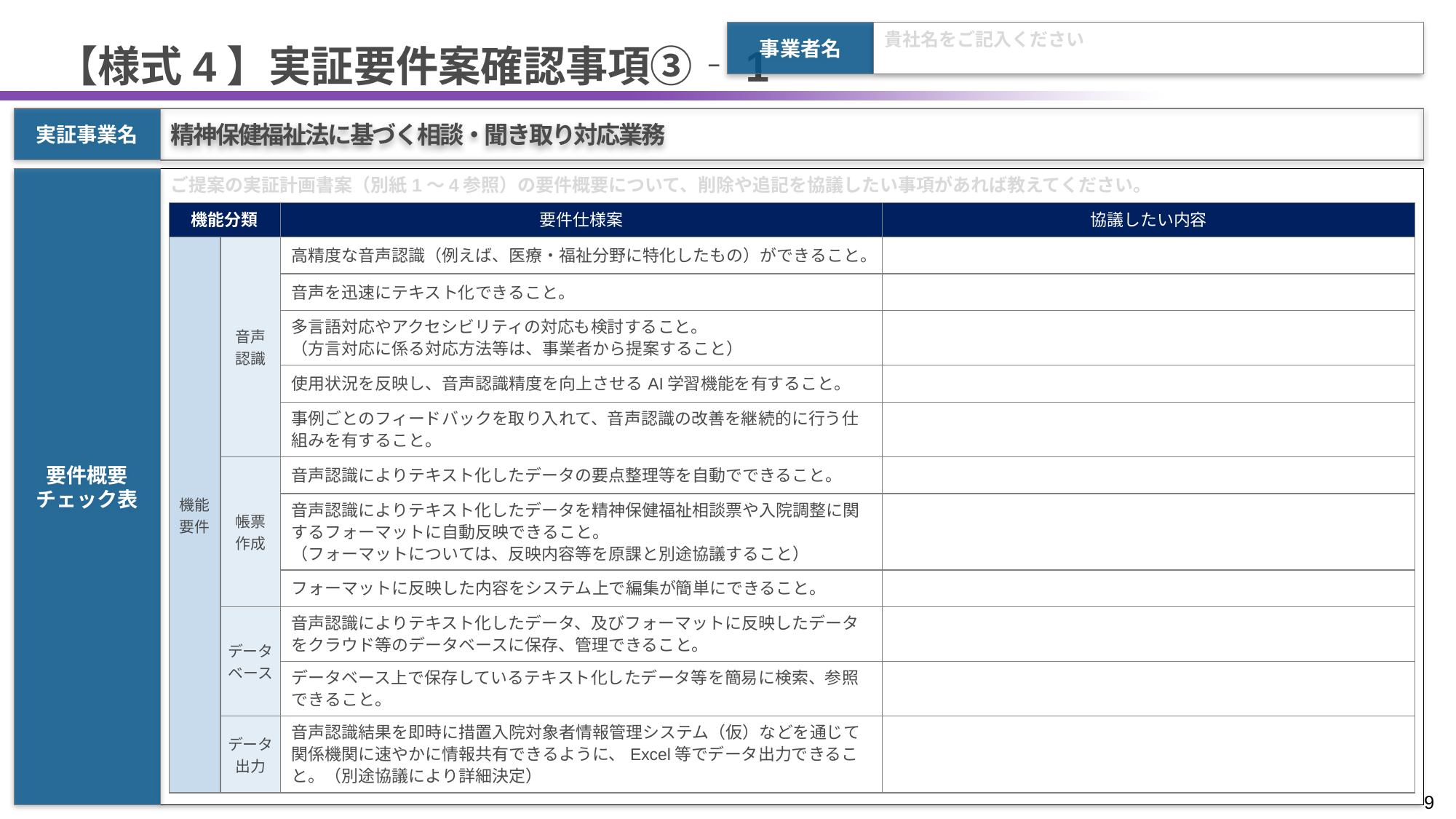

事業者名
貴社名をご記入ください
# 【様式4】実証要件案確認事項③‐1
精神保健福祉法に基づく相談・聞き取り対応業務
実証事業名
ご提案の実証計画書案（別紙1～4参照）の要件概要について、削除や追記を協議したい事項があれば教えてください。
要件概要
チェック表
| 機能分類 |  | 要件仕様案 | 協議したい内容 |
| --- | --- | --- | --- |
| 機能 要件 | 音声 認識 | 高精度な音声認識（例えば、医療・福祉分野に特化したもの）ができること。 |  |
|  |  | 音声を迅速にテキスト化できること。 |  |
|  |  | 多言語対応やアクセシビリティの対応も検討すること。 （方言対応に係る対応方法等は、事業者から提案すること） |  |
|  |  | 使用状況を反映し、音声認識精度を向上させるAI学習機能を有すること。 |  |
|  |  | 事例ごとのフィードバックを取り入れて、音声認識の改善を継続的に行う仕組みを有すること。 |  |
|  | 帳票 作成 | 音声認識によりテキスト化したデータの要点整理等を自動でできること。 |  |
|  |  | 音声認識によりテキスト化したデータを精神保健福祉相談票や入院調整に関するフォーマットに自動反映できること。 （フォーマットについては、反映内容等を原課と別途協議すること） |  |
|  |  | フォーマットに反映した内容をシステム上で編集が簡単にできること。 |  |
|  | データ ベース | 音声認識によりテキスト化したデータ、及びフォーマットに反映したデータをクラウド等のデータベースに保存、管理できること。 |  |
|  |  | データベース上で保存しているテキスト化したデータ等を簡易に検索、参照できること。 |  |
|  | データ 出力 | 音声認識結果を即時に措置入院対象者情報管理システム（仮）などを通じて関係機関に速やかに情報共有できるように、Excel等でデータ出力できること。（別途協議により詳細決定） |  |
注　協議したい内容の欄が不足（要件追記の協議）する場合は、適宜行を増やしてください。